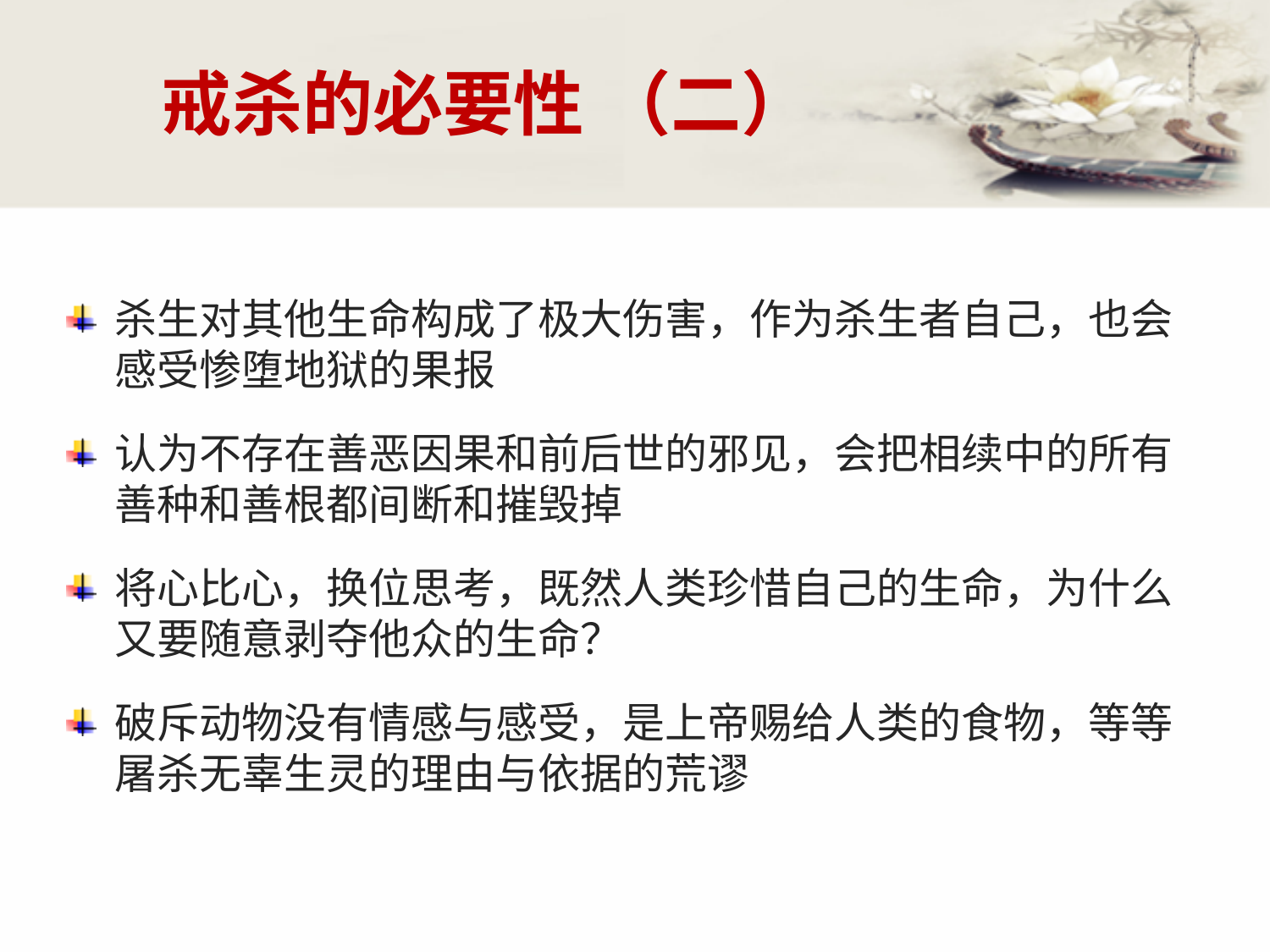

# 戒杀的必要性 （二）
杀生对其他生命构成了极大伤害，作为杀生者自己，也会感受惨堕地狱的果报

认为不存在善恶因果和前后世的邪见，会把相续中的所有善种和善根都间断和摧毁掉

将心比心，换位思考，既然人类珍惜自己的生命，为什么又要随意剥夺他众的生命？

破斥动物没有情感与感受，是上帝赐给人类的食物，等等屠杀无辜生灵的理由与依据的荒谬